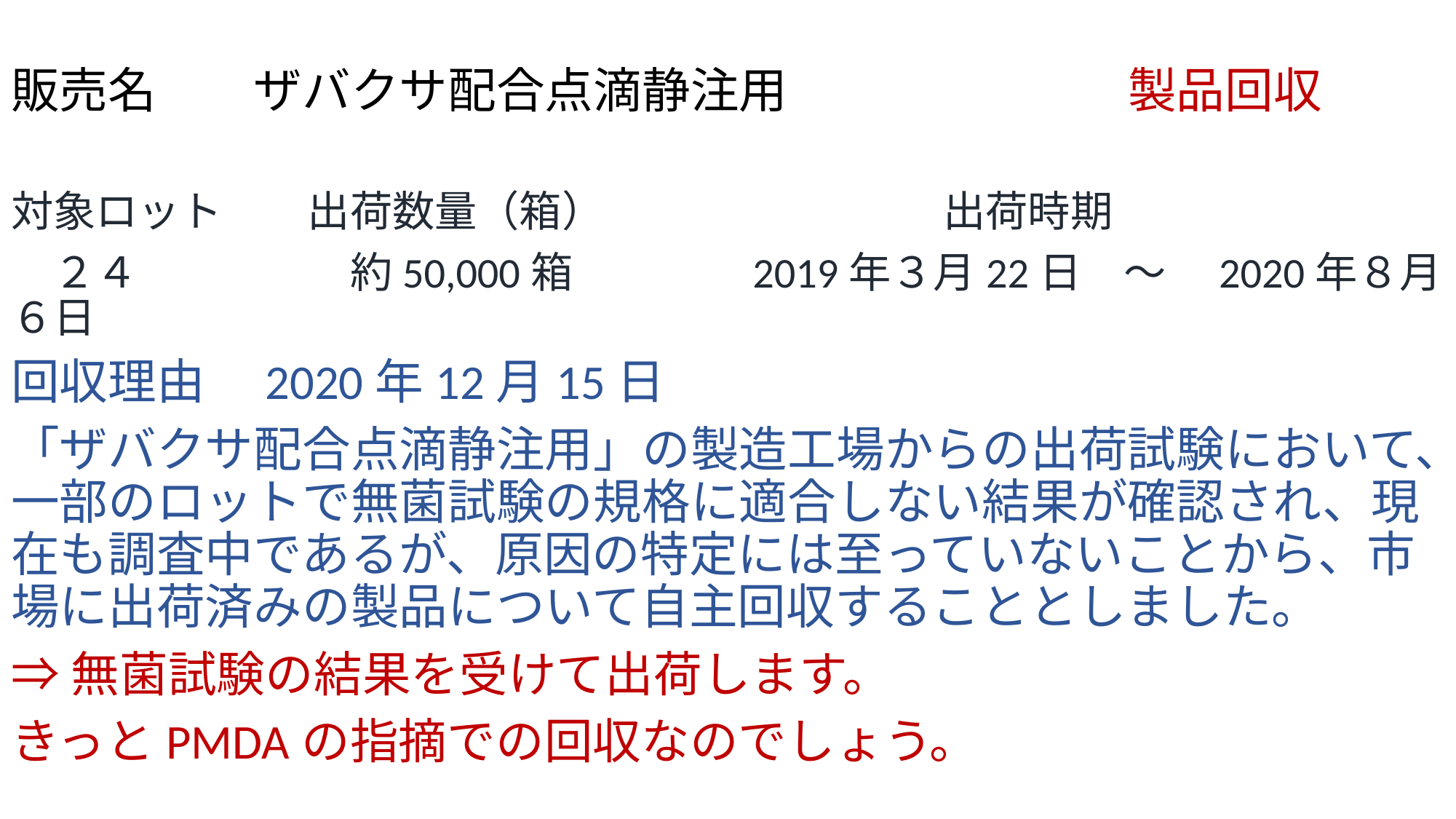

# 販売名　　ザバクサ配合点滴静注用　　　　　　　製品回収
対象ロット　　出荷数量（箱）　　　　　　　　出荷時期
　２４　　　　　約50,000箱　　　　2019年３月22日　～　2020年８月６日
回収理由　2020年12月15日
「ザバクサ配合点滴静注用」の製造工場からの出荷試験において、一部のロットで無菌試験の規格に適合しない結果が確認され、現在も調査中であるが、原因の特定には至っていないことから、市場に出荷済みの製品について自主回収することとしました。
⇒無菌試験の結果を受けて出荷します。
きっとPMDAの指摘での回収なのでしょう。